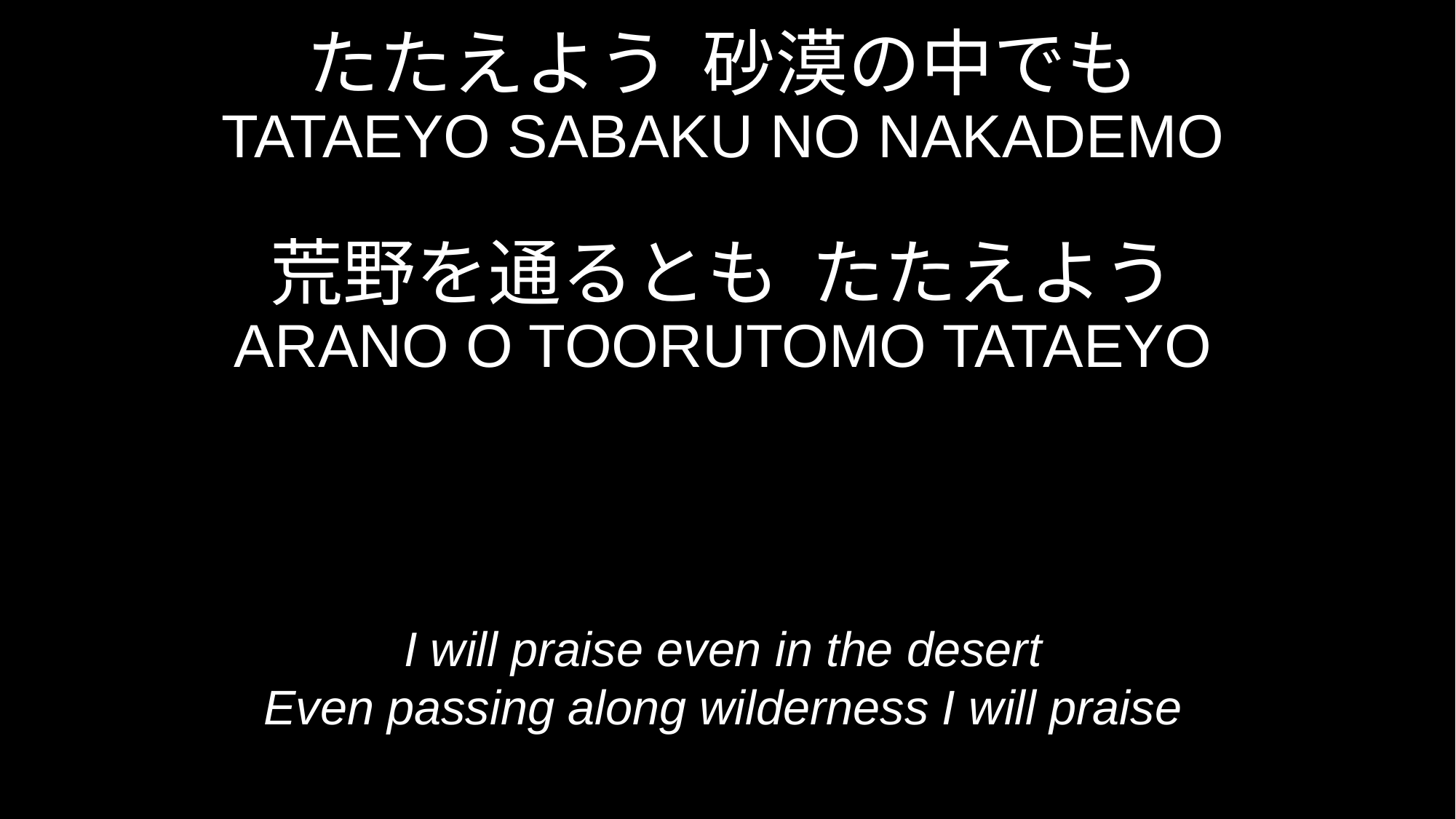

たたえよう  砂漠の中でも
TATAEYO SABAKU NO NAKADEMO

荒野を通るとも  たたえよう
ARANO O TOORUTOMO TATAEYO
I will praise even in the desert
Even passing along wilderness I will praise